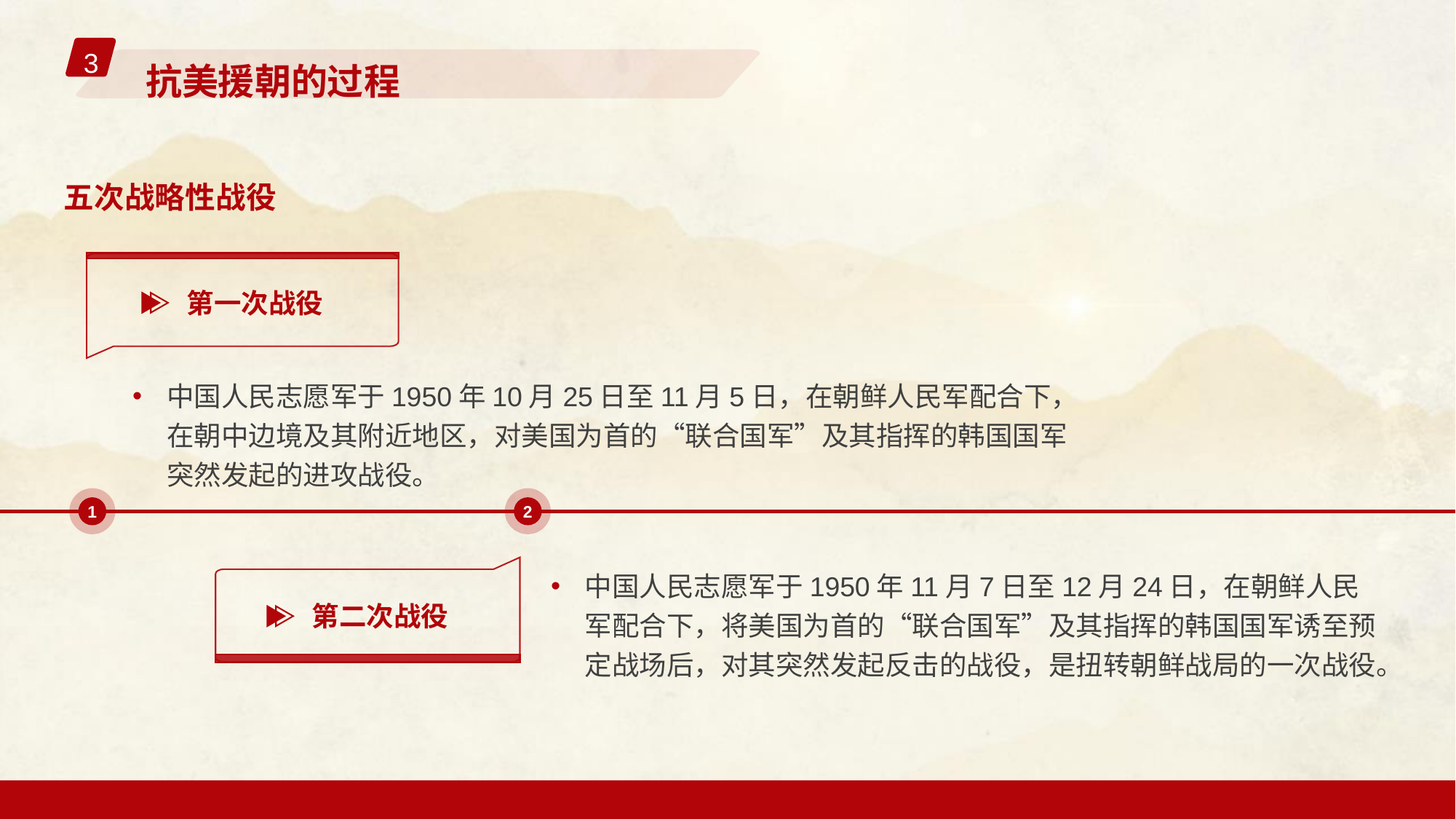

3

抗美援朝的过程

五次战略性战役

第一次战役

中国人民志愿军于1950年10月25日至11月5日，在朝鲜人民军配合下，在朝中边境及其附近地区，对美国为首的“联合国军”及其指挥的韩国国军突然发起的进攻战役。

1

2

第二次战役

中国人民志愿军于1950年11月7日至12月24日，在朝鲜人民军配合下，将美国为首的“联合国军”及其指挥的韩国国军诱至预定战场后，对其突然发起反击的战役，是扭转朝鲜战局的一次战役。